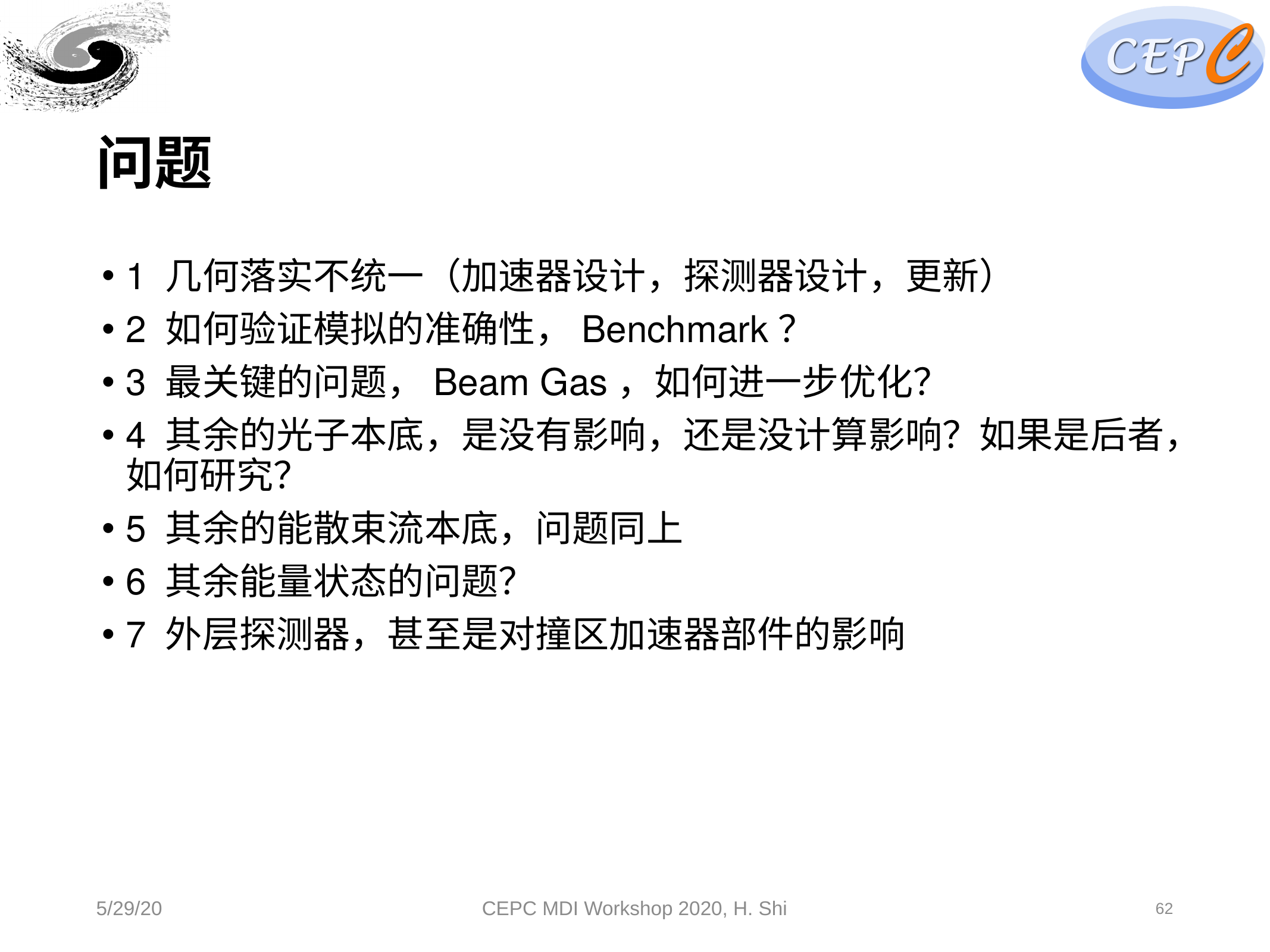

# 问题
1 几何落实不统一（加速器设计，探测器设计，更新）
2 如何验证模拟的准确性，Benchmark？
3 最关键的问题，Beam Gas，如何进一步优化？
4 其余的光子本底，是没有影响，还是没计算影响？如果是后者，如何研究？
5 其余的能散束流本底，问题同上
6 其余能量状态的问题？
7 外层探测器，甚至是对撞区加速器部件的影响
5/29/20
CEPC MDI Workshop 2020, H. Shi
62